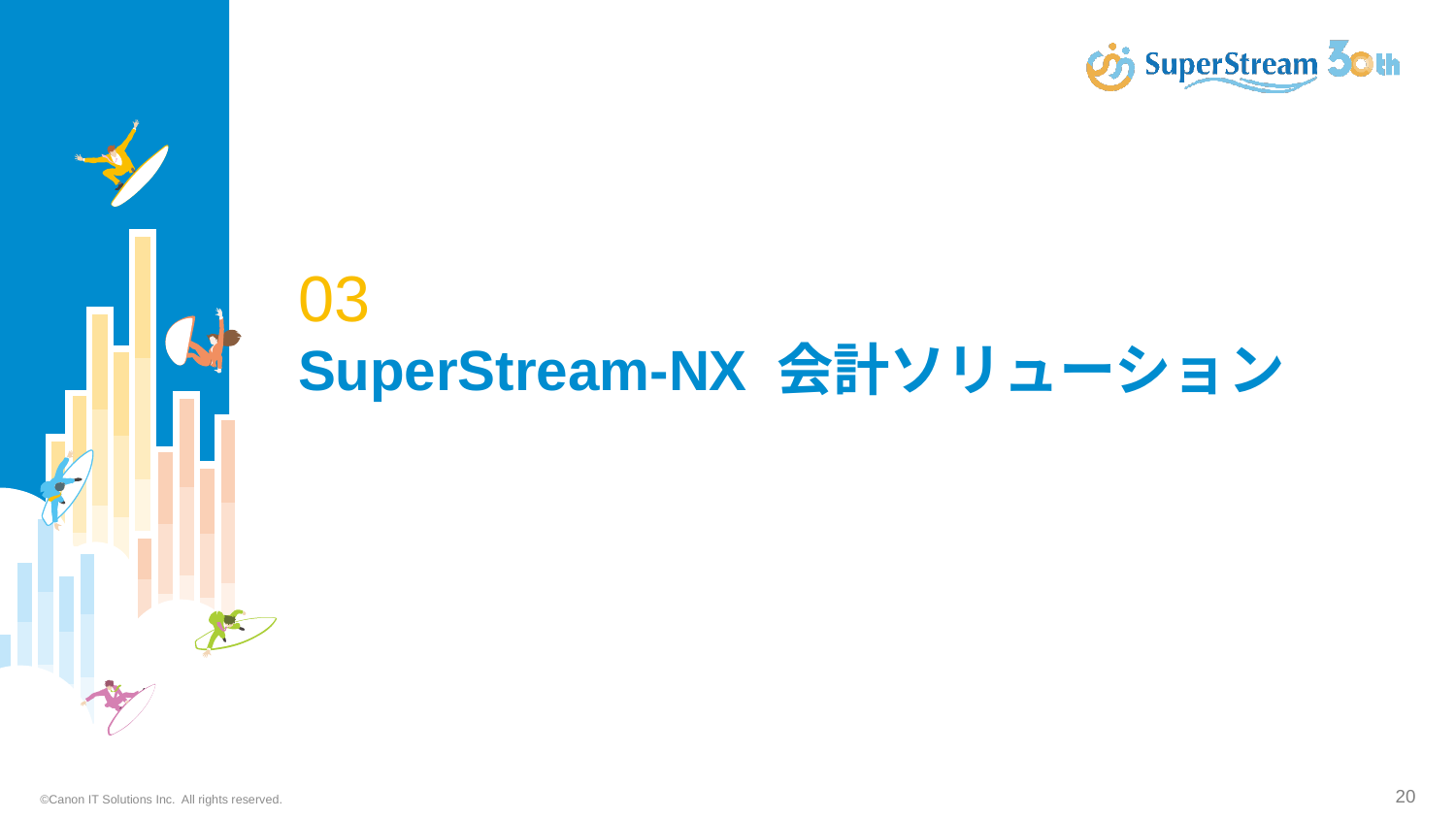

# 03 SuperStream-NX 会計ソリューション
©Canon IT Solutions Inc.  All rights reserved.
20